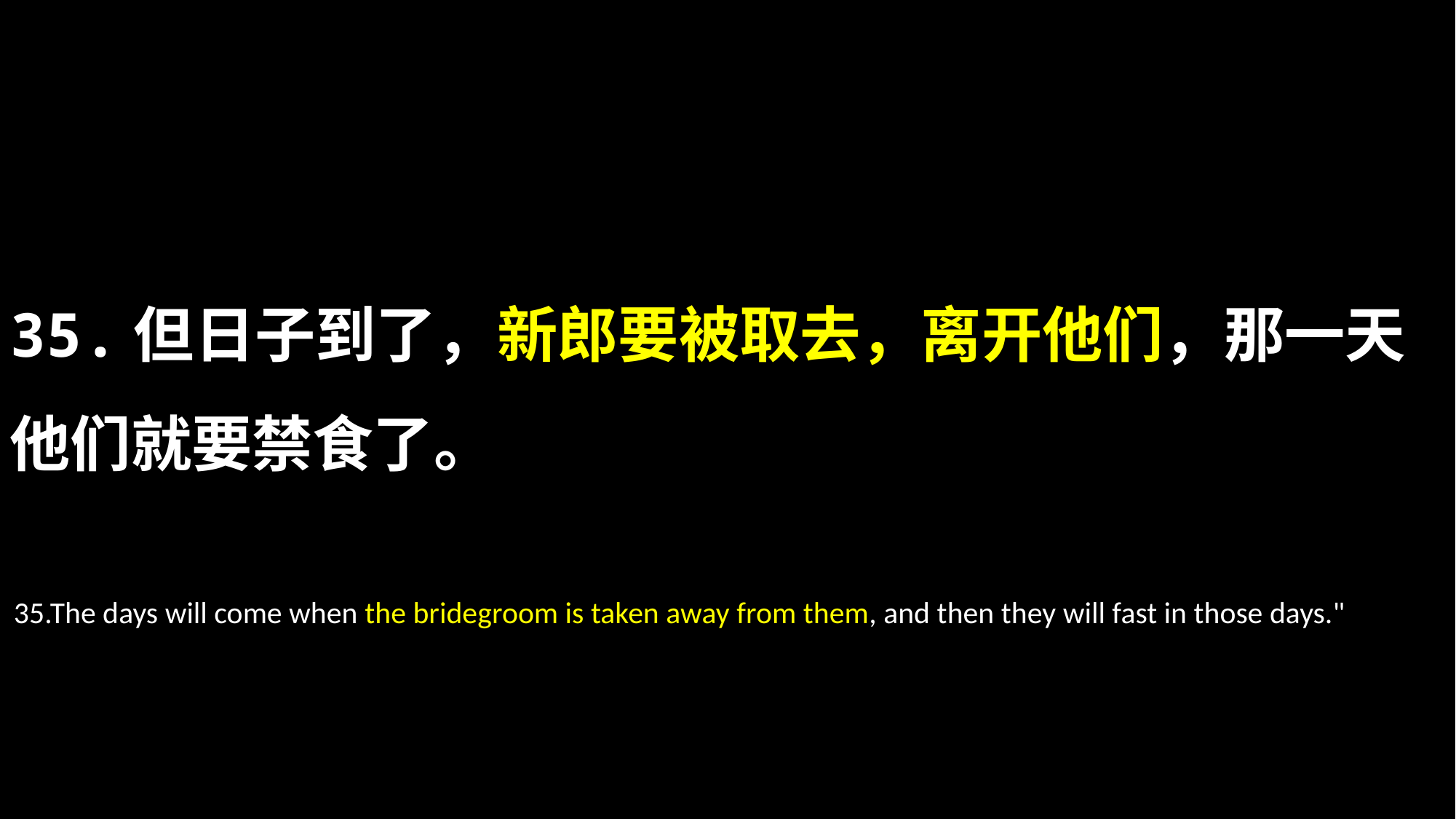

35.但日子到了，新郎要被取去，离开他们，那一天他们就要禁食了。
35.The days will come when the bridegroom is taken away from them, and then they will fast in those days."